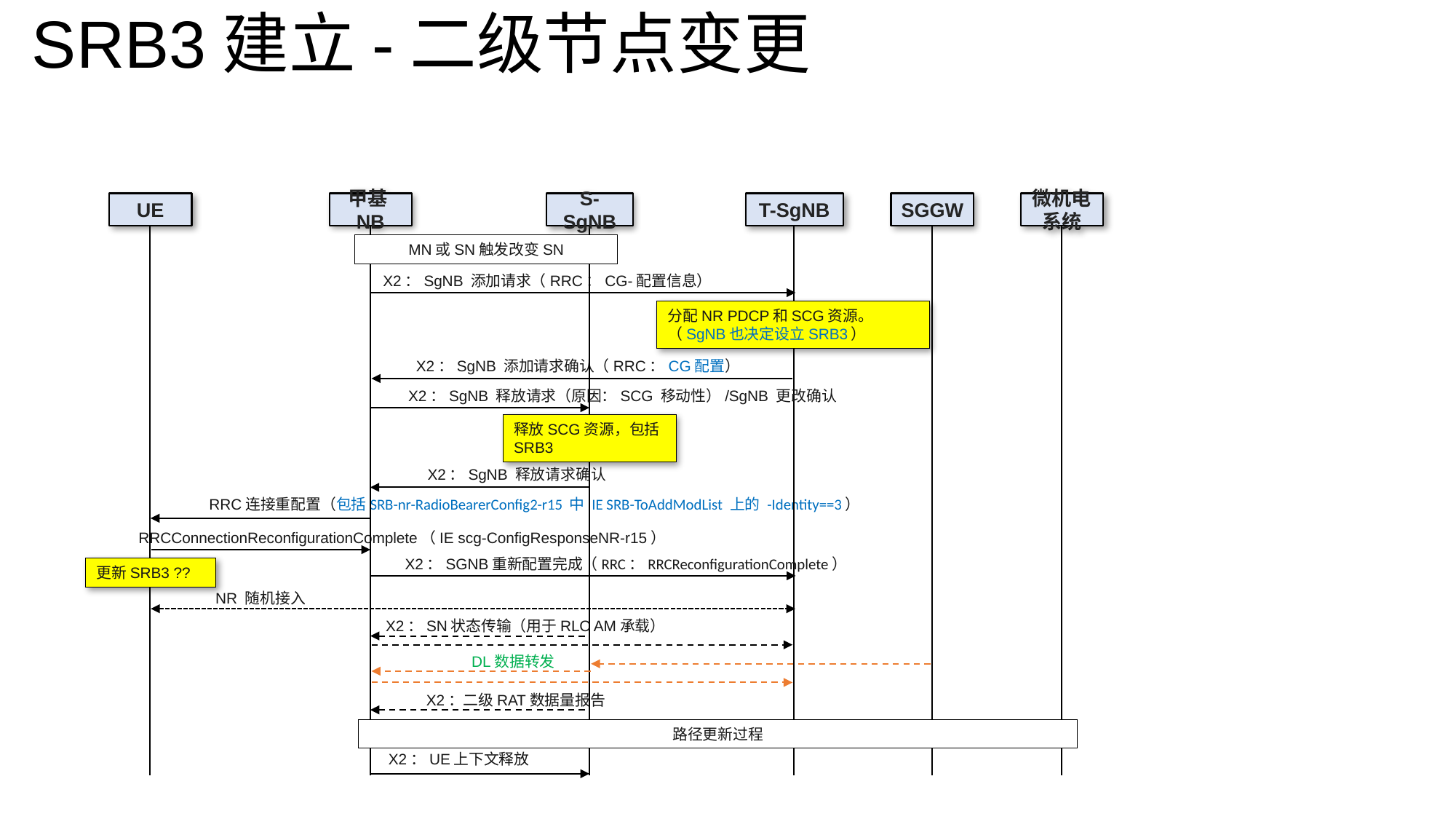

# SRB3建立-二级节点变更
UE
甲基NB
S-SgNB
T-SgNB
SGGW
微机电系统
MN或SN触发改变SN
X2：SgNB 添加请求（RRC：CG-配置信息）
分配NR PDCP和SCG资源。（SgNB也决定设立SRB3）
X2：SgNB 添加请求确认（RRC：CG配置）
X2：SgNB 释放请求（原因：SCG 移动性）/SgNB 更改确认
释放SCG资源，包括SRB3
X2：SgNB 释放请求确认
RRC连接重配置（包括SRB-nr-RadioBearerConfig2-r15 中 IE SRB-ToAddModList 上的 -Identity==3）
RRCConnectionReconfigurationComplete（IE scg-ConfigResponseNR-r15）
X2：SGNB重新配置完成（RRC：RRCReconfigurationComplete）
更新SRB3 ??
NR 随机接入
X2：SN状态传输（用于RLC AM承载）
DL数据转发
X2：二级RAT数据量报告
路径更新过程
X2：UE上下文释放